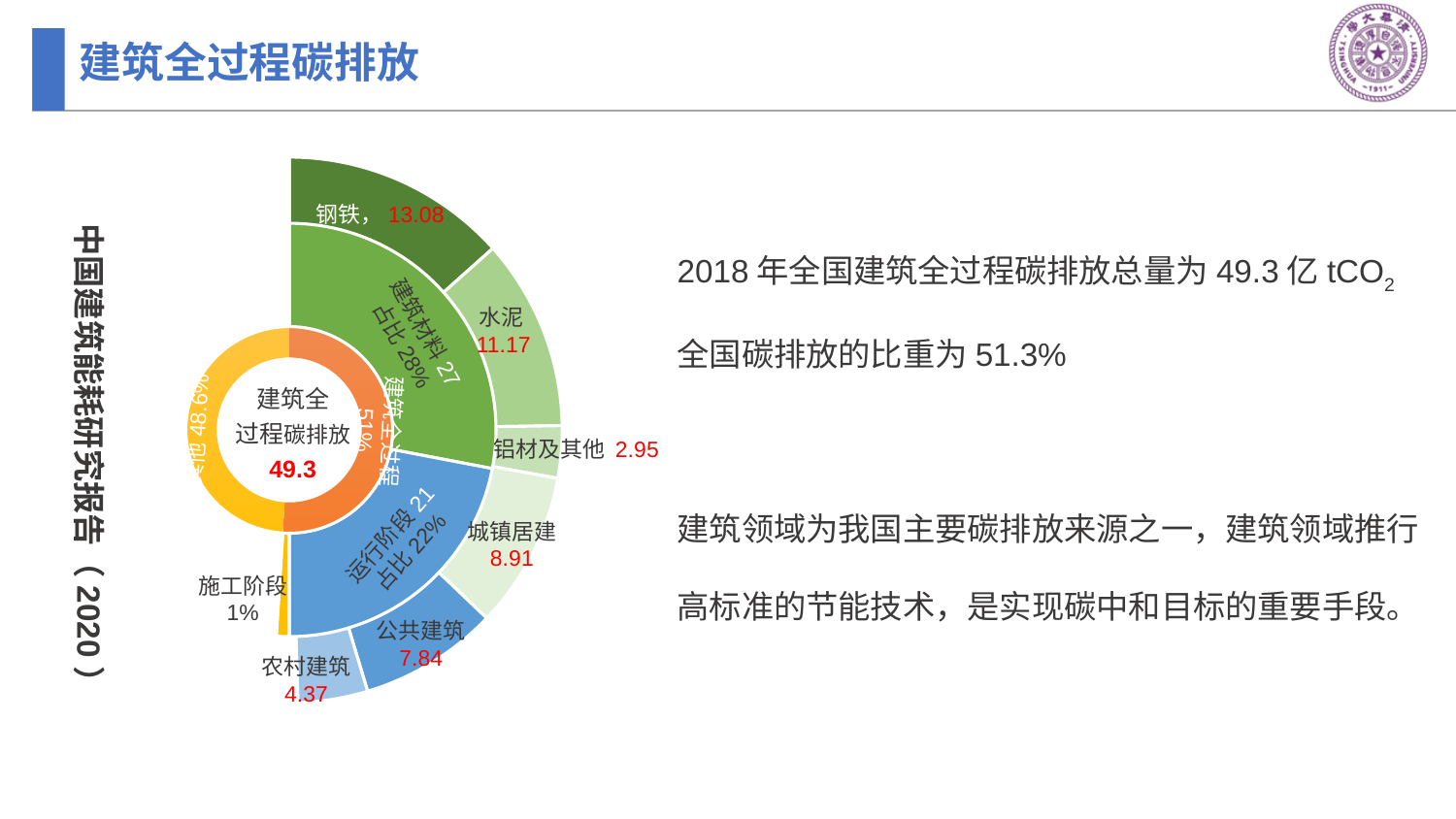

建筑全过程碳排放

### Chart

| Category | 销售额 |
|---|---|
| 第一季度 | 0.13008 |
| 第二季度 | 0.11 |
| 第三季度 | 0.03 |
| 55 | 0.09 |
| 5 | 0.08 |
| 5 | 0.04 |
| 5 | 0.49 |
钢铁，13.08
2018年全国建筑全过程碳排放总量为49.3亿tCO2
全国碳排放的比重为51.3%
中国建筑能耗研究报告（2020）

### Chart

| Category | 销售额 |
|---|---|
| 第一季度 | 0.28 |
| 第二季度 | 0.22 |
| 第二季度 | 0.01 |
| 第三季度 | 0.49 |

### Chart

| Category | 销售额 |
|---|---|
| 第一季度 | 0.51 |
| 第二季度 | 0.49 |
水泥
11.17
建筑材料27
占比28%
建筑全
过程碳排放
49.3
建筑全过程
51%
其他48.6%
铝材及其他 2.95
建筑领域为我国主要碳排放来源之一，建筑领域推行高标准的节能技术，是实现碳中和目标的重要手段。
运行阶段21
占比22%
城镇居建
8.91
施工阶段
1%
公共建筑
7.84
农村建筑
4.37